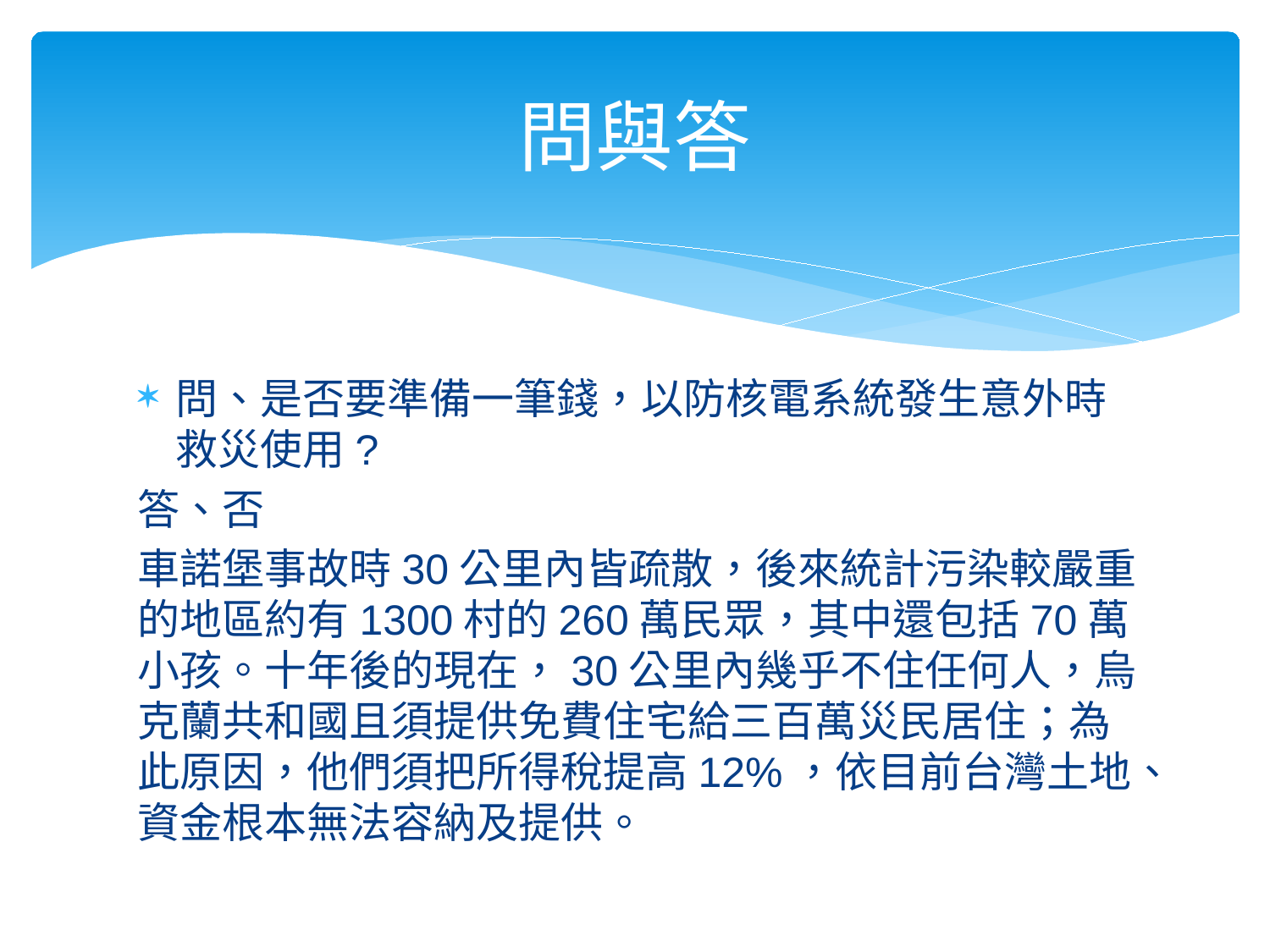

# 問與答
問、是否要準備一筆錢，以防核電系統發生意外時救災使用?
答、否
車諾堡事故時30公里內皆疏散，後來統計污染較嚴重的地區約有1300村的260萬民眾，其中還包括70萬小孩。十年後的現在，30公里內幾乎不住任何人，烏克蘭共和國且須提供免費住宅給三百萬災民居住；為此原因，他們須把所得稅提高12%，依目前台灣土地、資金根本無法容納及提供。